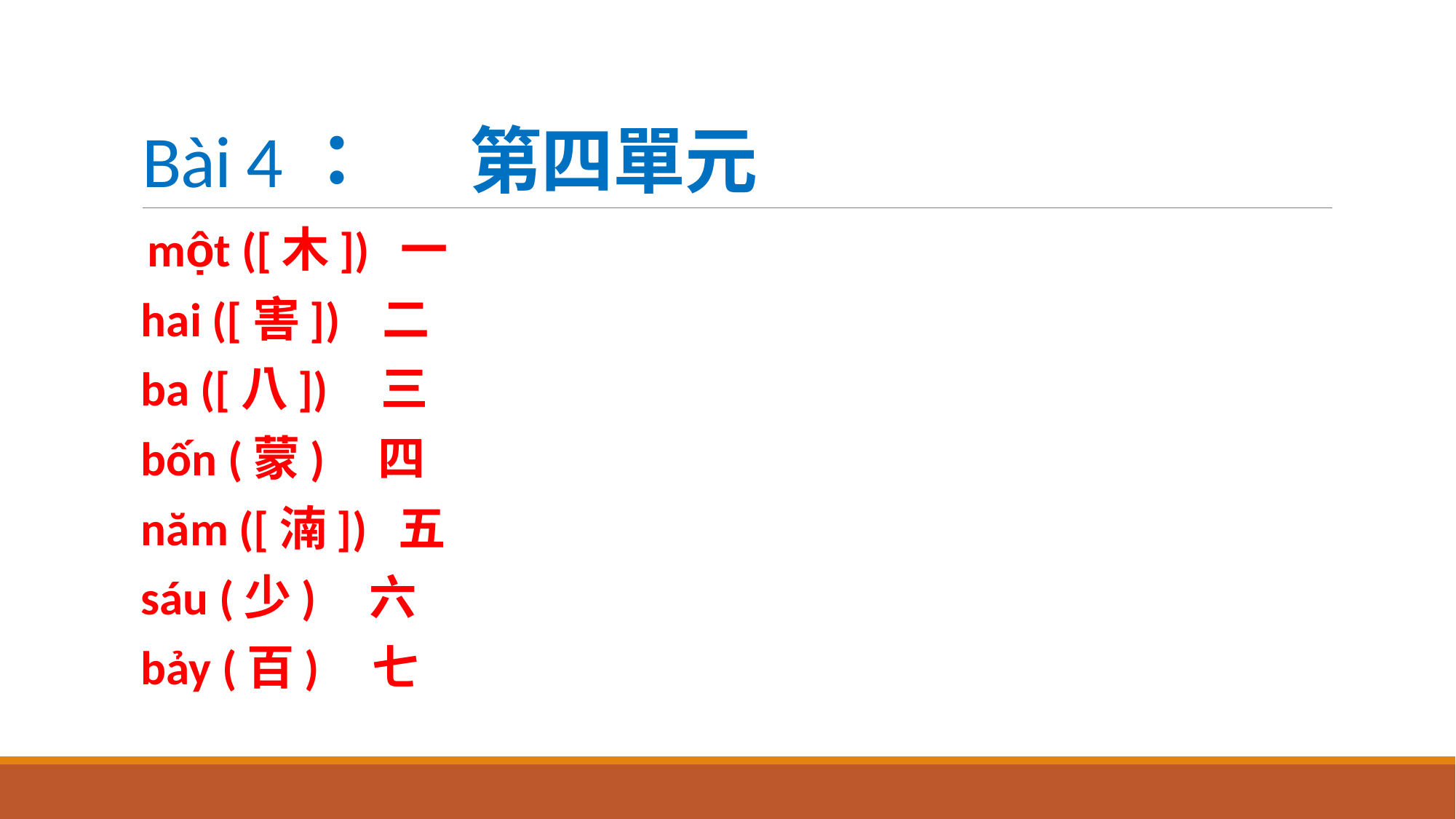

# Bài 4：	第四單元
 một ([木])  一
hai ([害])   二
ba ([八])    三
bốn (蒙)    四
năm ([湳])  五
sáu (少)    六
bảy (百)    七